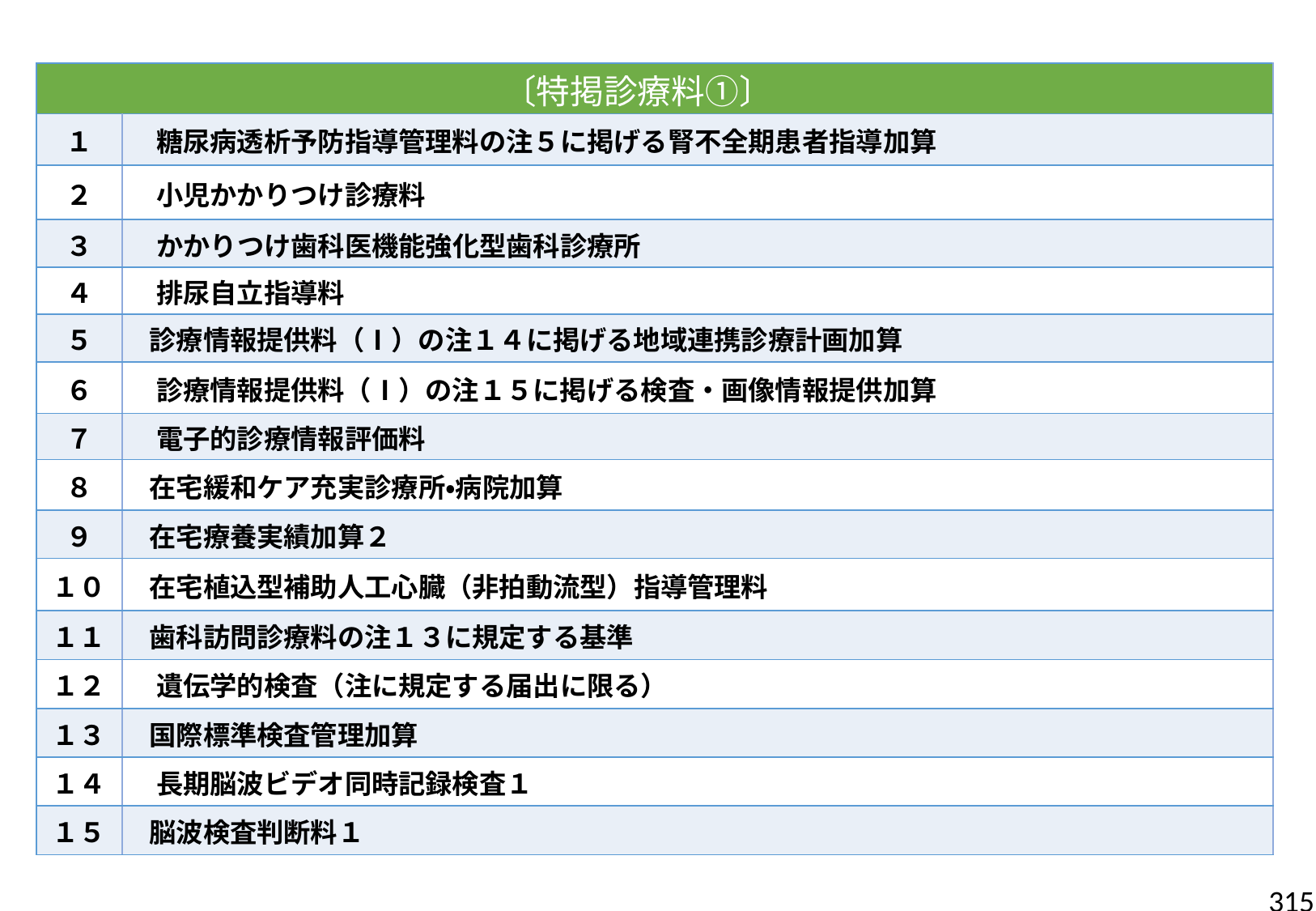

| 〔特掲診療料①〕 |  |
| --- | --- |
| １ | 糖尿病透析予防指導管理料の注５に掲げる腎不全期患者指導加算 |
| ２ | 小児かかりつけ診療料 |
| ３ | かかりつけ歯科医機能強化型歯科診療所 |
| ４ | 排尿自立指導料 |
| ５ | 診療情報提供料（Ⅰ）の注１４に掲げる地域連携診療計画加算 |
| ６ | 診療情報提供料（Ⅰ）の注１５に掲げる検査・画像情報提供加算 |
| ７ | 電子的診療情報評価料 |
| ８ | 在宅緩和ケア充実診療所・病院加算 |
| ９ | 在宅療養実績加算２ |
| １０ | 在宅植込型補助人工心臓（非拍動流型）指導管理料 |
| １１ | 歯科訪問診療料の注１３に規定する基準 |
| １２ | 遺伝学的検査（注に規定する届出に限る） |
| １３ | 国際標準検査管理加算 |
| １４ | 長期脳波ビデオ同時記録検査１ |
| １５ | 脳波検査判断料１ |
315